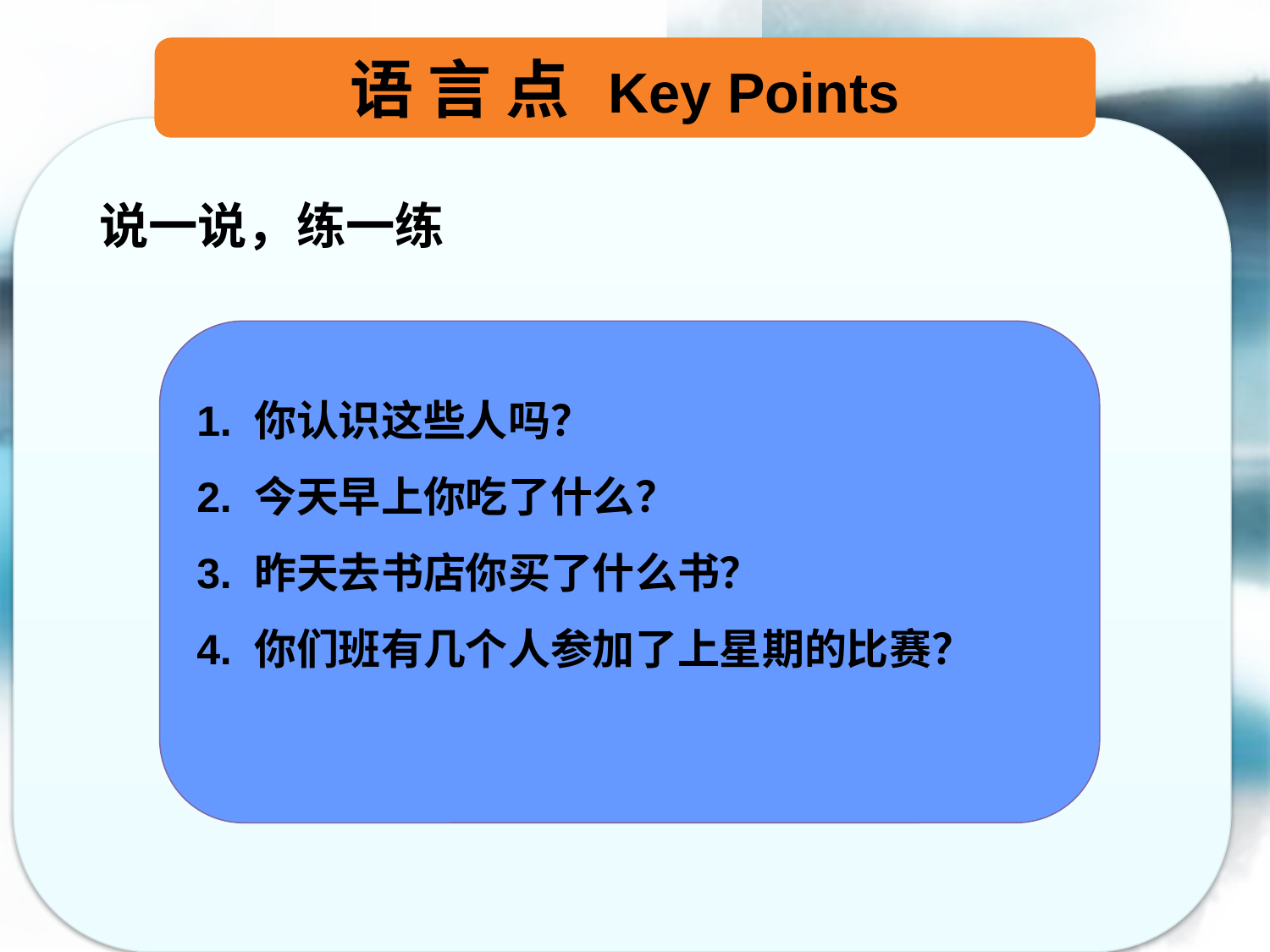

语 言 点  Key Points

说一说，练一练

1. 你认识这些人吗？
2. 今天早上你吃了什么？
3. 昨天去书店你买了什么书？
4. 你们班有几个人参加了上星期的比赛？